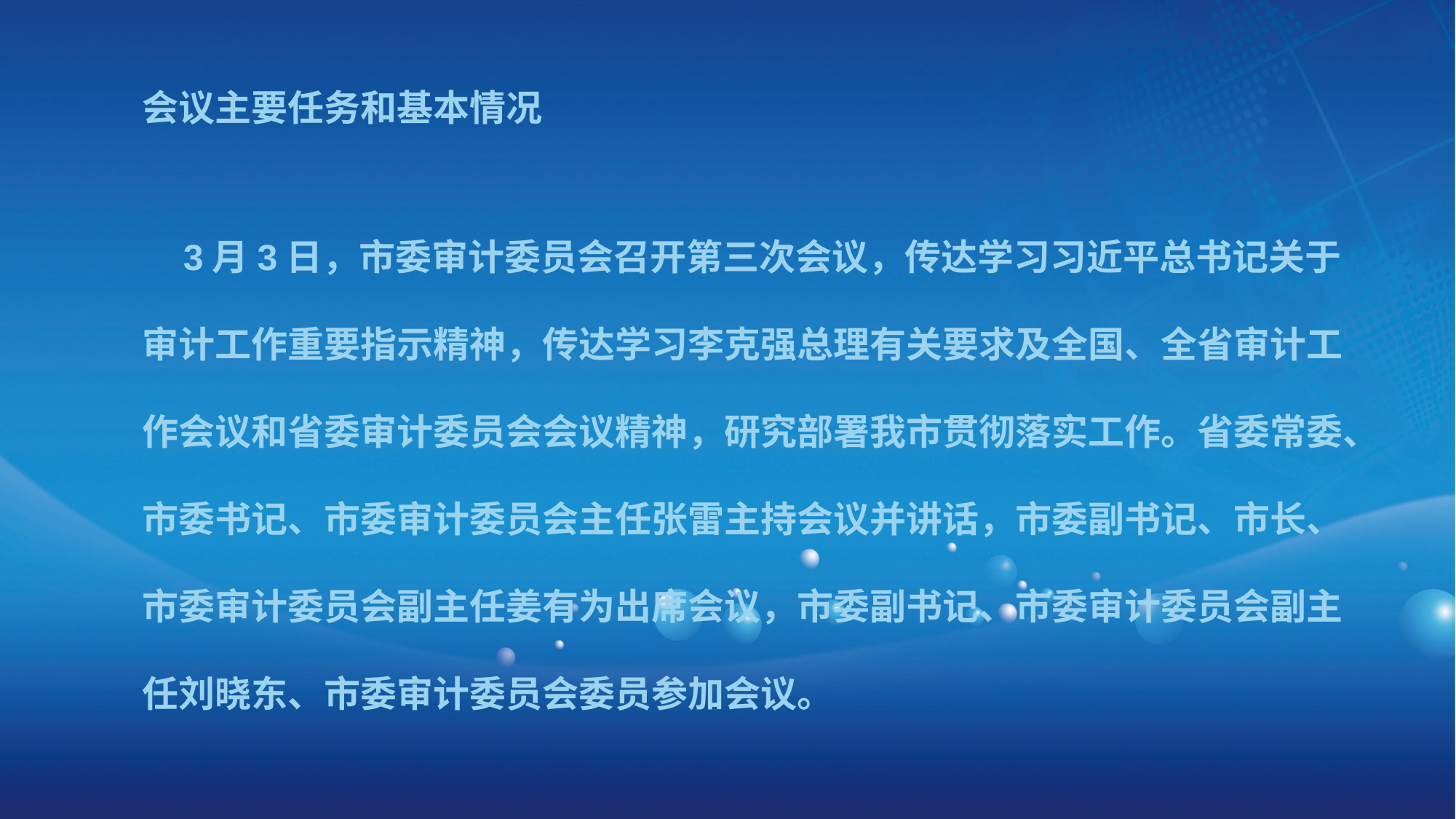

会议主要任务和基本情况
     3月3日，市委审计委员会召开第三次会议，传达学习习近平总书记关于审计工作重要指示精神，传达学习李克强总理有关要求及全国、全省审计工作会议和省委审计委员会会议精神，研究部署我市贯彻落实工作。省委常委、市委书记、市委审计委员会主任张雷主持会议并讲话，市委副书记、市长、市委审计委员会副主任姜有为出席会议，市委副书记、市委审计委员会副主任刘晓东、市委审计委员会委员参加会议。